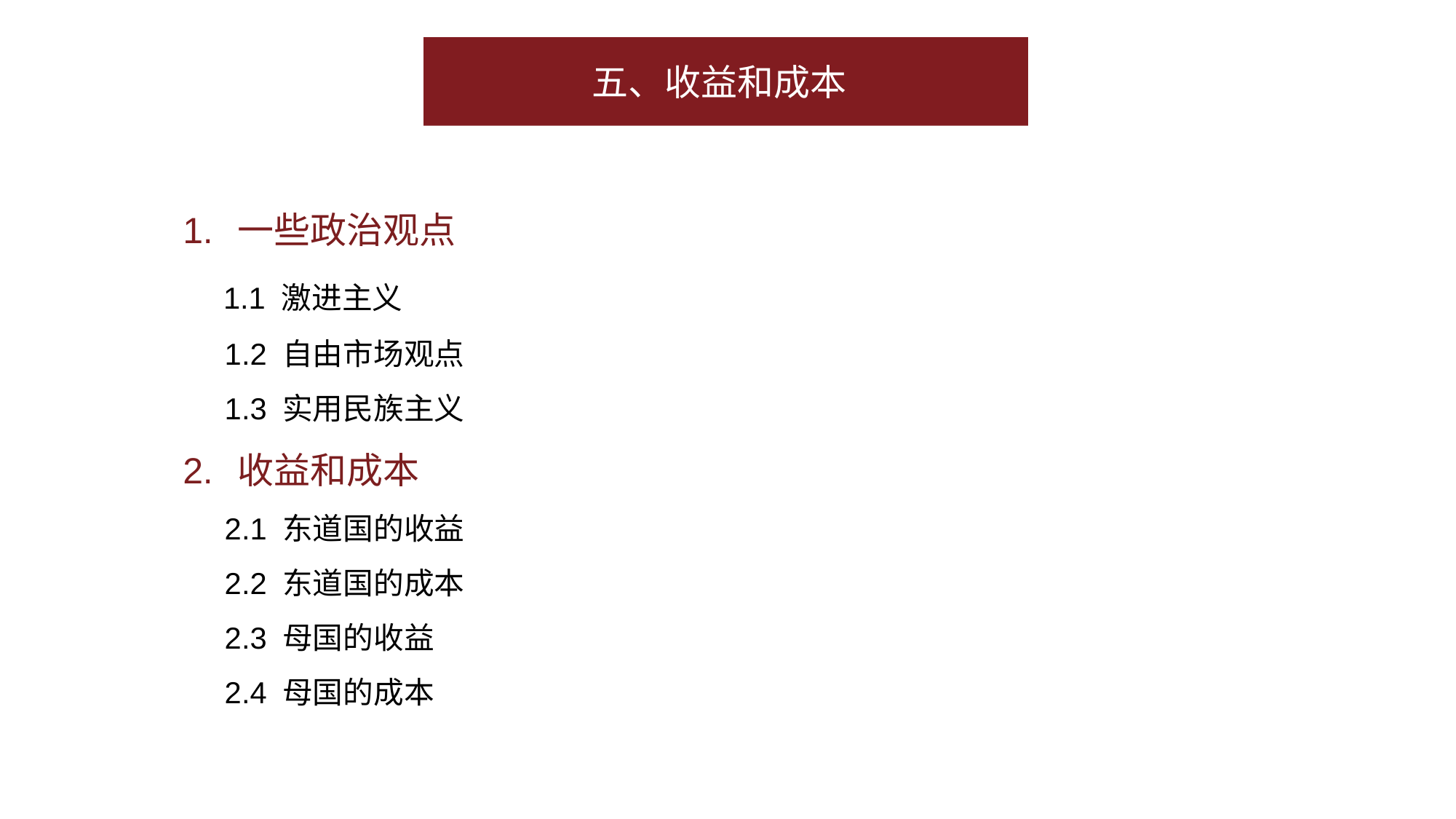

五、收益和成本
一些政治观点
    1.1 激进主义
     1.2 自由市场观点
     1.3 实用民族主义
收益和成本
     2.1 东道国的收益
     2.2 东道国的成本
     2.3 母国的收益
     2.4 母国的成本